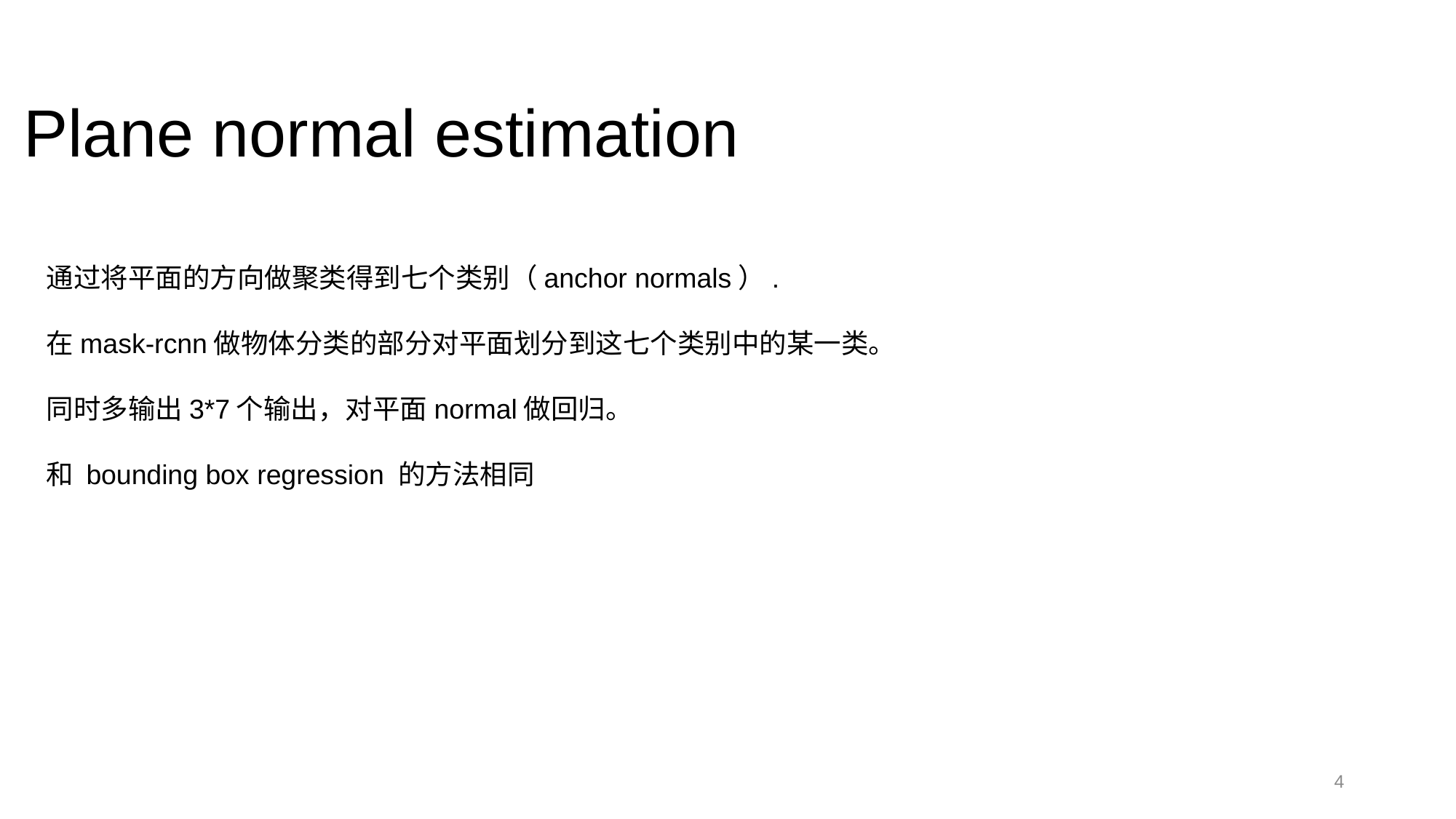

Plane normal estimation
通过将平面的方向做聚类得到七个类别（anchor normals）.

在mask-rcnn做物体分类的部分对平面划分到这七个类别中的某一类。

同时多输出3*7个输出，对平面normal做回归。

和 bounding box regression 的方法相同

4